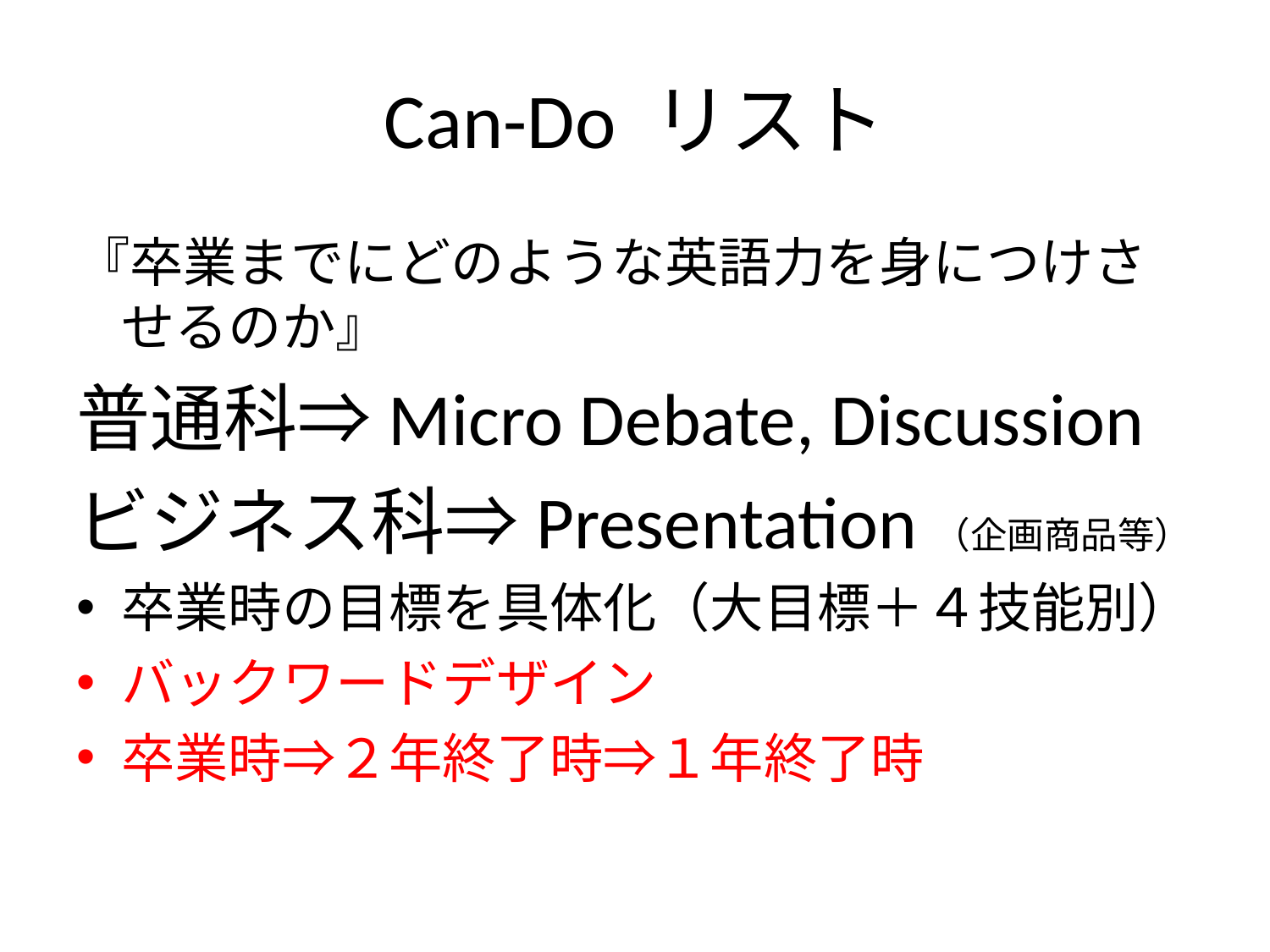

# Can-Do リスト
『卒業までにどのような英語力を身につけさせるのか』
普通科⇒Micro Debate, Discussion
ビジネス科⇒Presentation（企画商品等）
卒業時の目標を具体化（大目標＋４技能別）
バックワードデザイン
卒業時⇒２年終了時⇒１年終了時